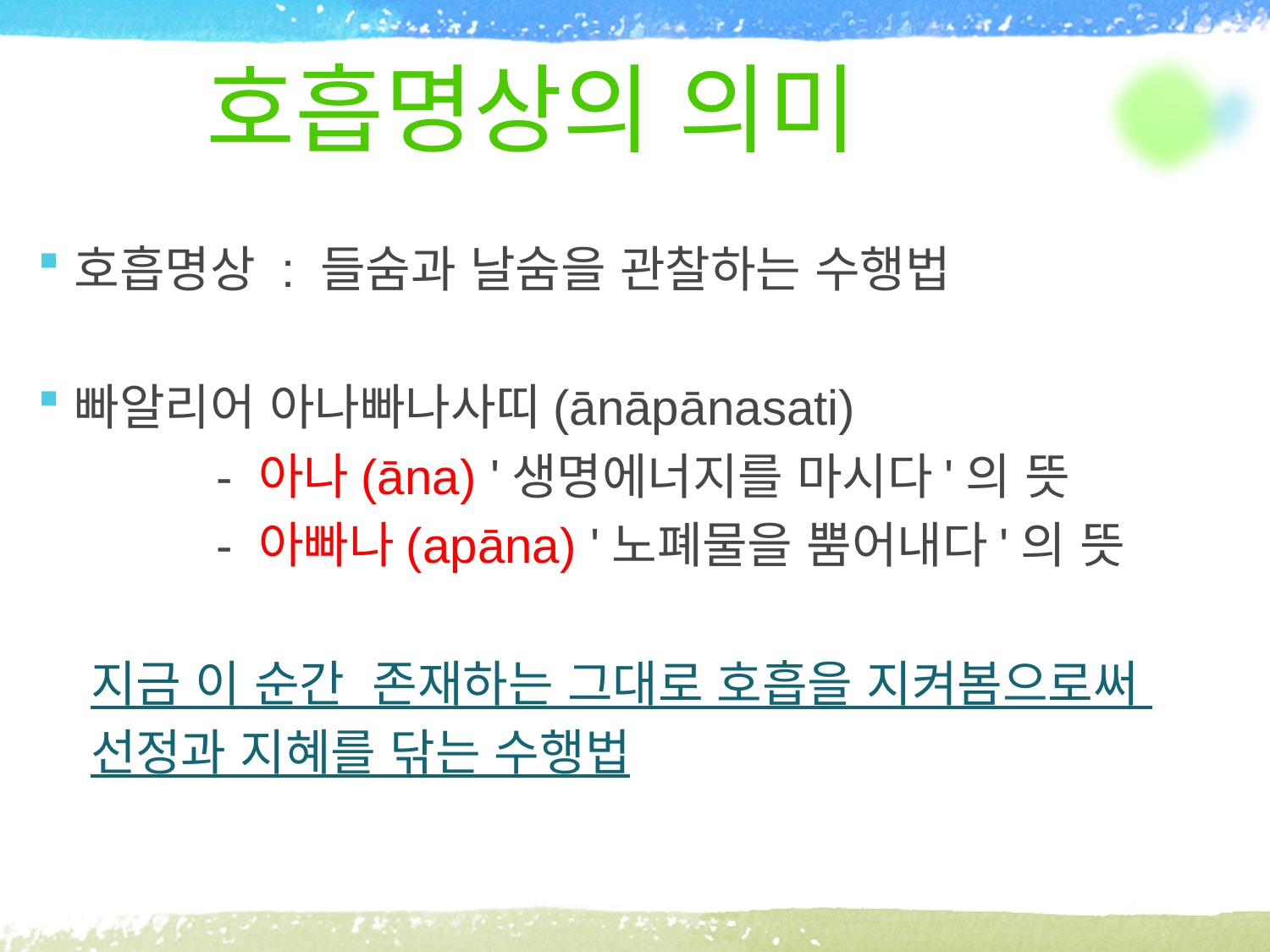

# 호흡명상의 의미

호흡명상 : 들숨과 날숨을 관찰하는 수행법

빠알리어 아나빠나사띠(ānāpānasati)
             - 아나(āna) '생명에너지를 마시다'의 뜻
             - 아빠나(apāna) '노폐물을 뿜어내다'의 뜻

   지금 이 순간  존재하는 그대로 호흡을 지켜봄으로써
   선정과 지혜를 닦는 수행법